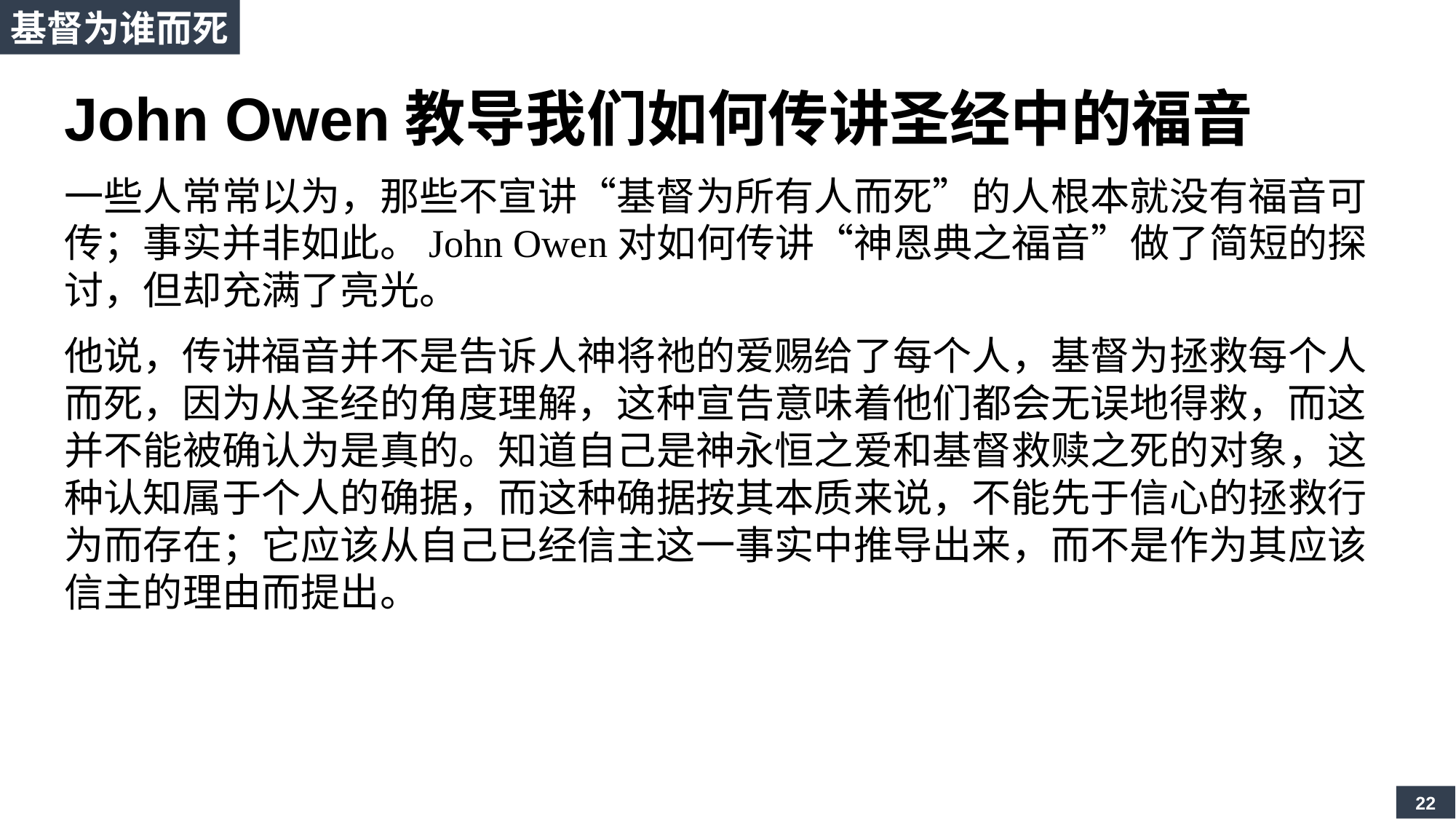

基督为谁而死
John Owen教导我们如何传讲圣经中的福音
一些人常常以为，那些不宣讲“基督为所有人而死”的人根本就没有福音可传；事实并非如此。John Owen对如何传讲“神恩典之福音”做了简短的探讨，但却充满了亮光。
他说，传讲福音并不是告诉人神将祂的爱赐给了每个人，基督为拯救每个人而死，因为从圣经的角度理解，这种宣告意味着他们都会无误地得救，而这并不能被确认为是真的。知道自己是神永恒之爱和基督救赎之死的对象，这种认知属于个人的确据，而这种确据按其本质来说，不能先于信心的拯救行为而存在；它应该从自己已经信主这一事实中推导出来，而不是作为其应该信主的理由而提出。
22